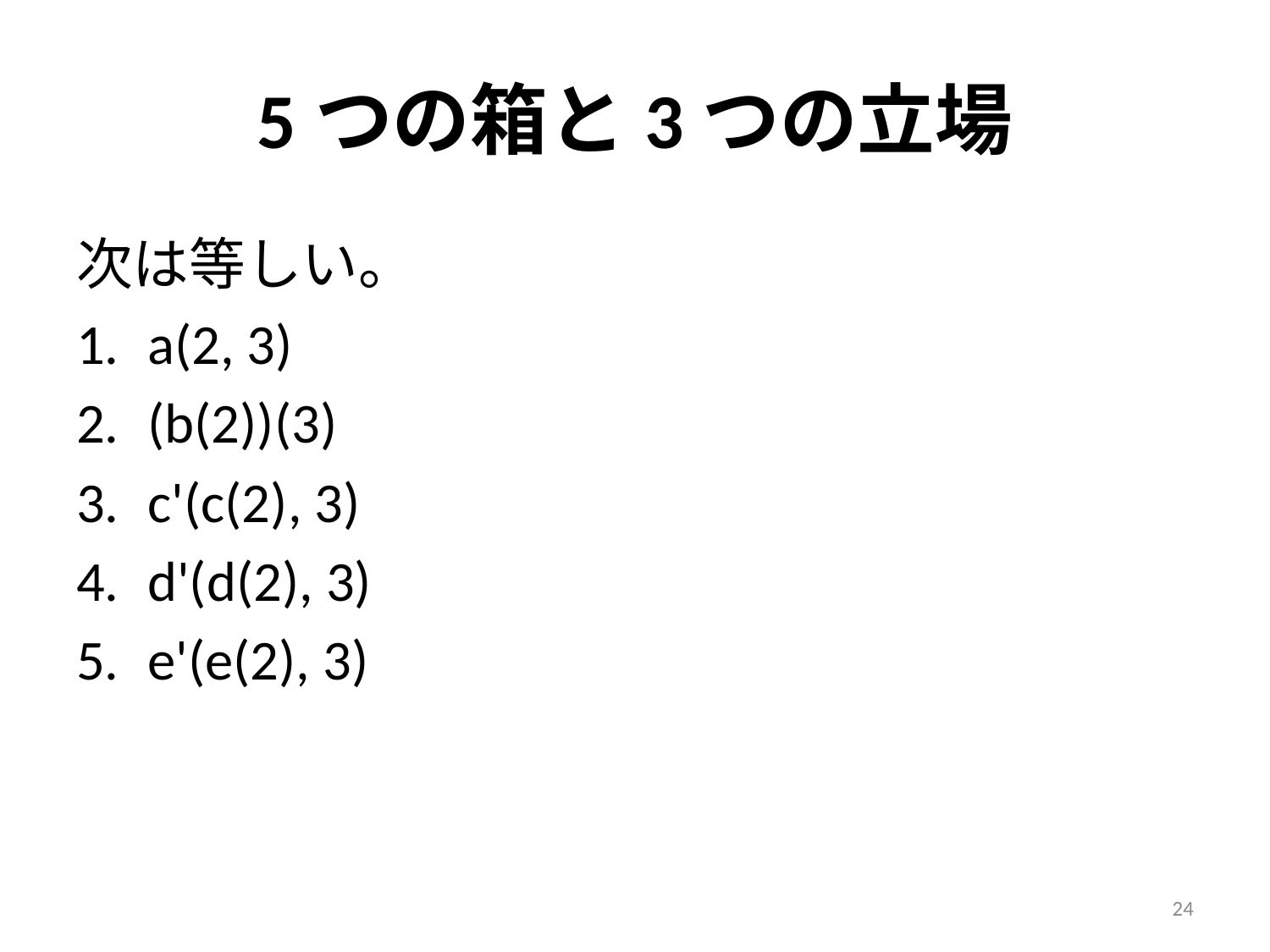

# 5つの箱と3つの立場
次は等しい。
a(2, 3)
(b(2))(3)
c'(c(2), 3)
d'(d(2), 3)
e'(e(2), 3)
24